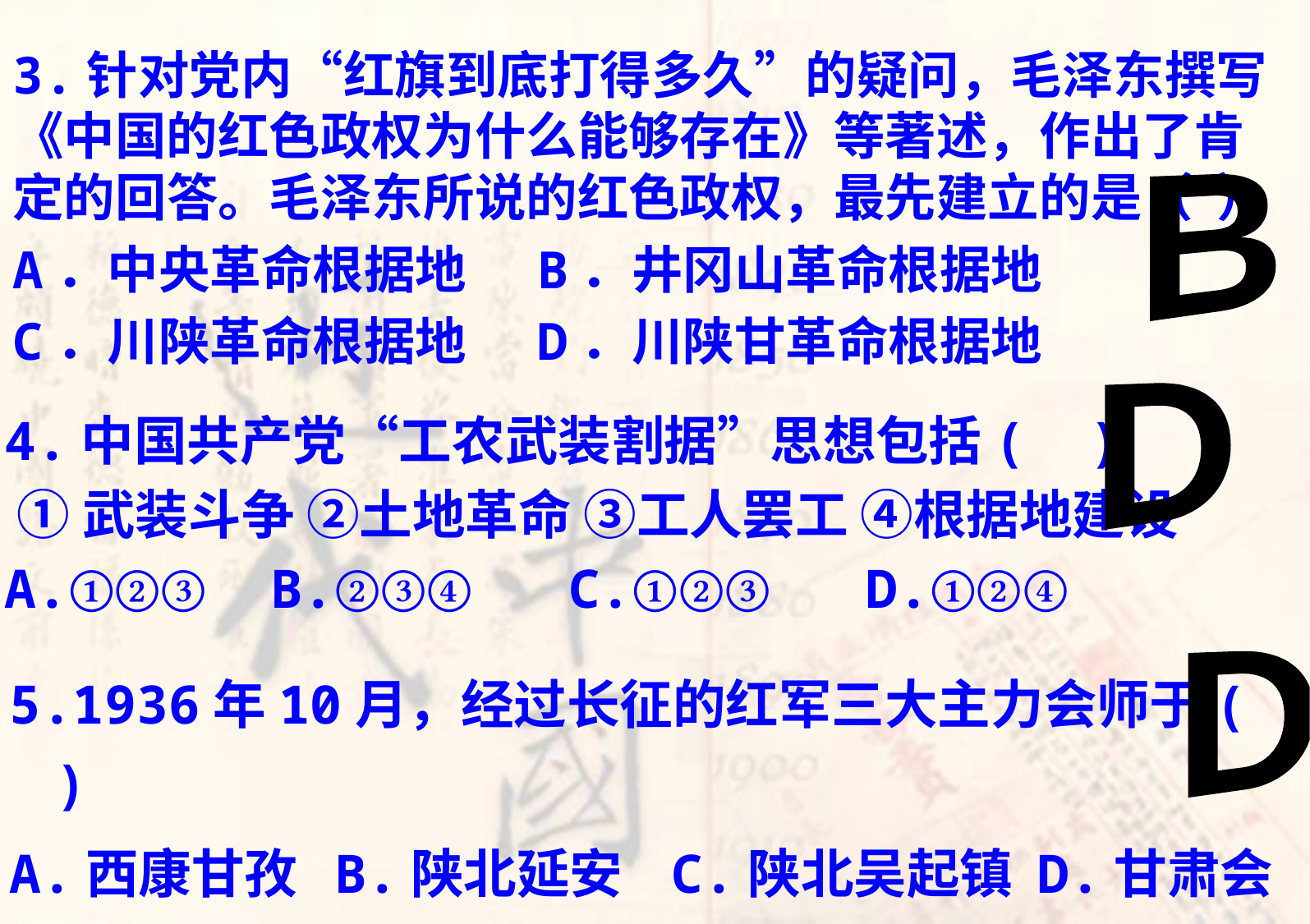

3.针对党内“红旗到底打得多久”的疑问，毛泽东撰写《中国的红色政权为什么能够存在》等著述，作出了肯定的回答。毛泽东所说的红色政权，最先建立的是（  ）
A．中央革命根据地     B．井冈山革命根据地
C．川陕革命根据地     D．川陕甘革命根据地
B
D
4.中国共产党“工农武装割据”思想包括(  )
 ①武装斗争 ②土地革命 ③工人罢工 ④根据地建设
A.①②③  B.②③④   C.①②③   D.①②④
5.1936年10月，经过长征的红军三大主力会师于(  )
A.西康甘孜  B.陕北延安   C.陕北吴起镇 D.甘肃会宁
D